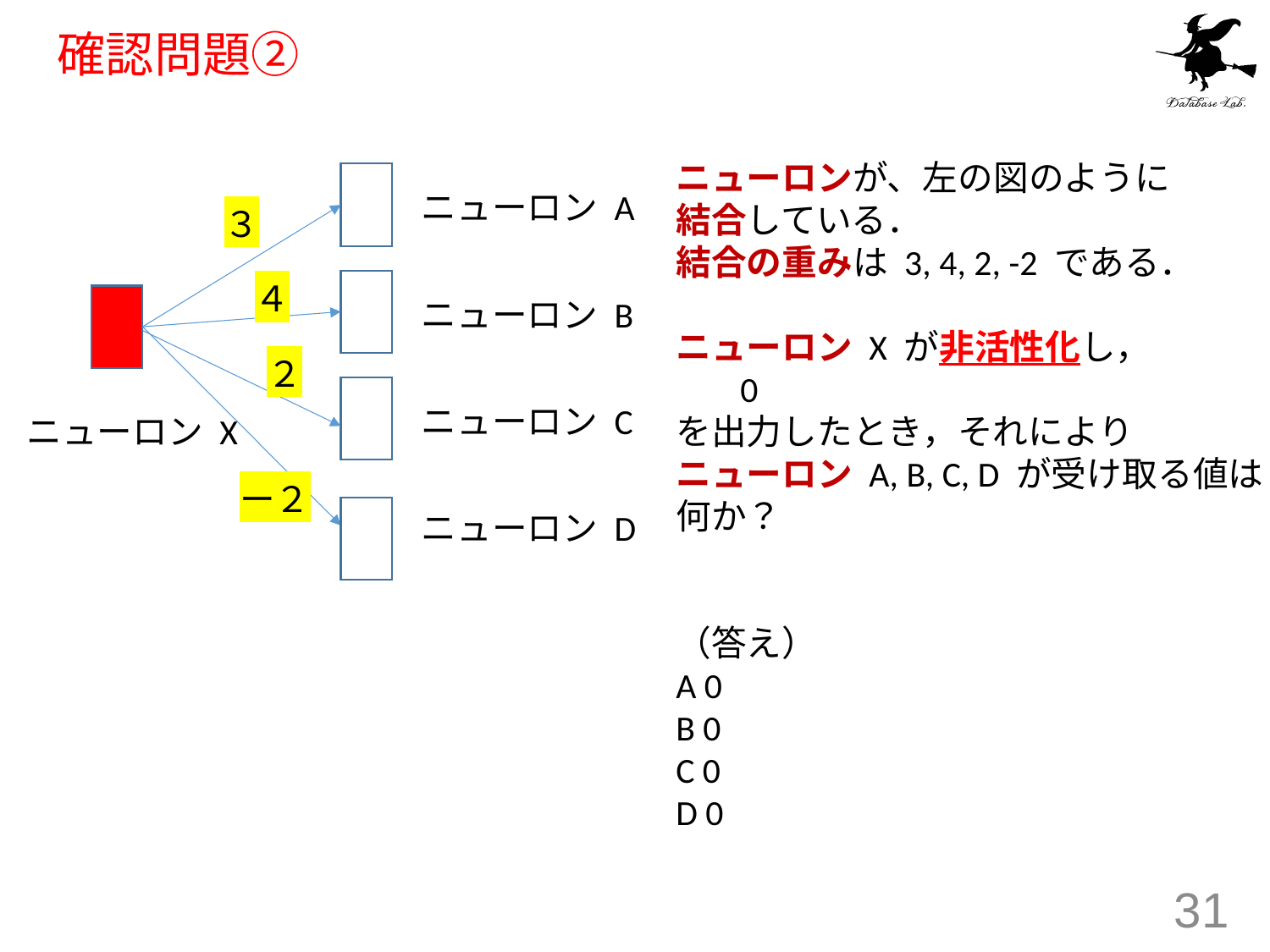

# 確認問題②
ニューロンが、左の図のように
結合している．
結合の重みは 3, 4, 2, -2 である．

ニューロン X が非活性化し，
        0
を出力したとき，それにより
ニューロン A, B, C, D が受け取る値は
何か？

（答え）
A 0
B 0
C 0
D 0

ニューロン A
３
４

ニューロン B
２

ニューロン C
ニューロン X
ー２

ニューロン D
31